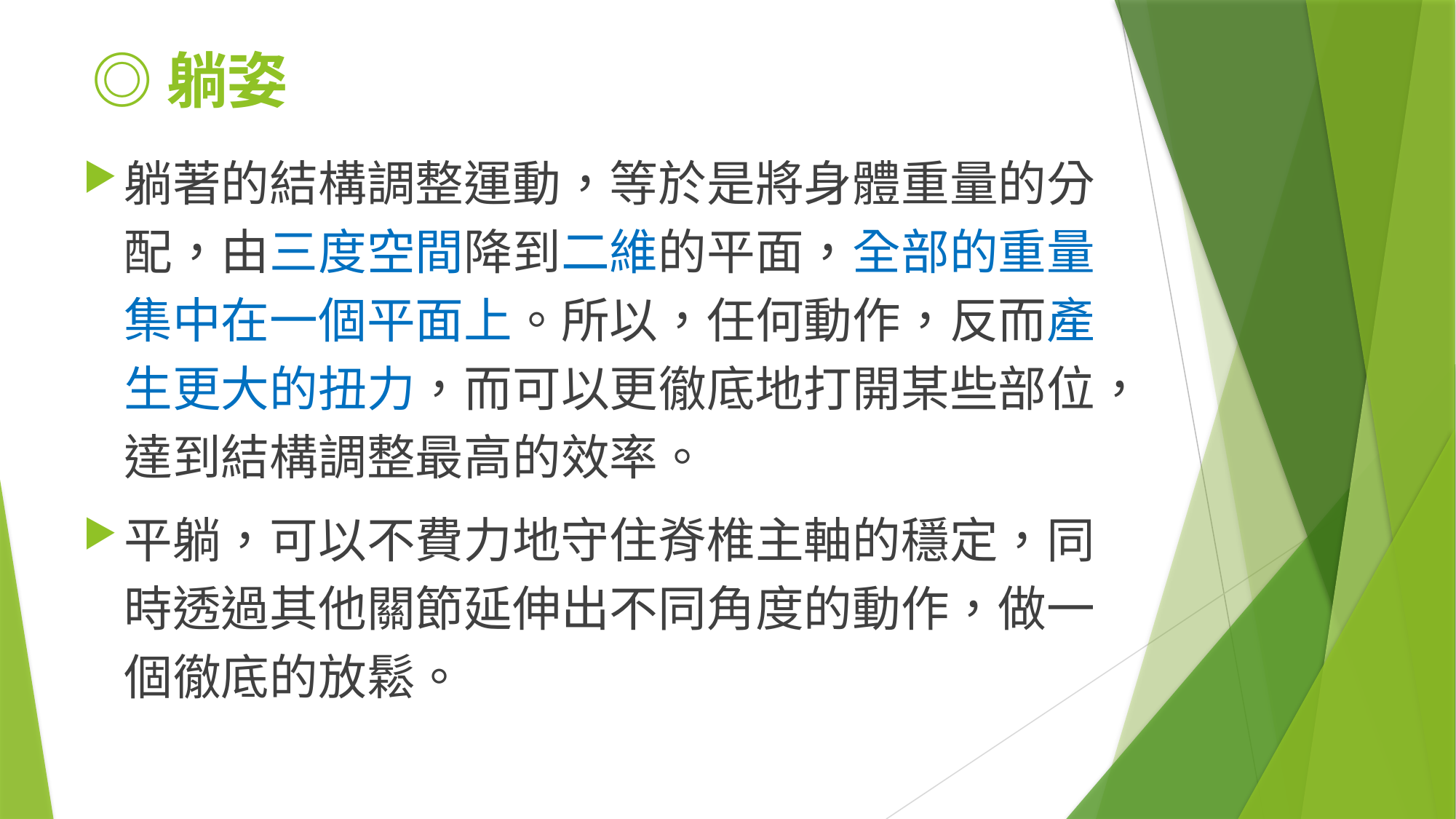

# ◎躺姿
躺著的結構調整運動，等於是將身體重量的分配，由三度空間降到二維的平面，全部的重量集中在一個平面上。所以，任何動作，反而產生更大的扭力，而可以更徹底地打開某些部位，達到結構調整最高的效率。
平躺，可以不費力地守住脊椎主軸的穩定，同時透過其他關節延伸出不同角度的動作，做一個徹底的放鬆。